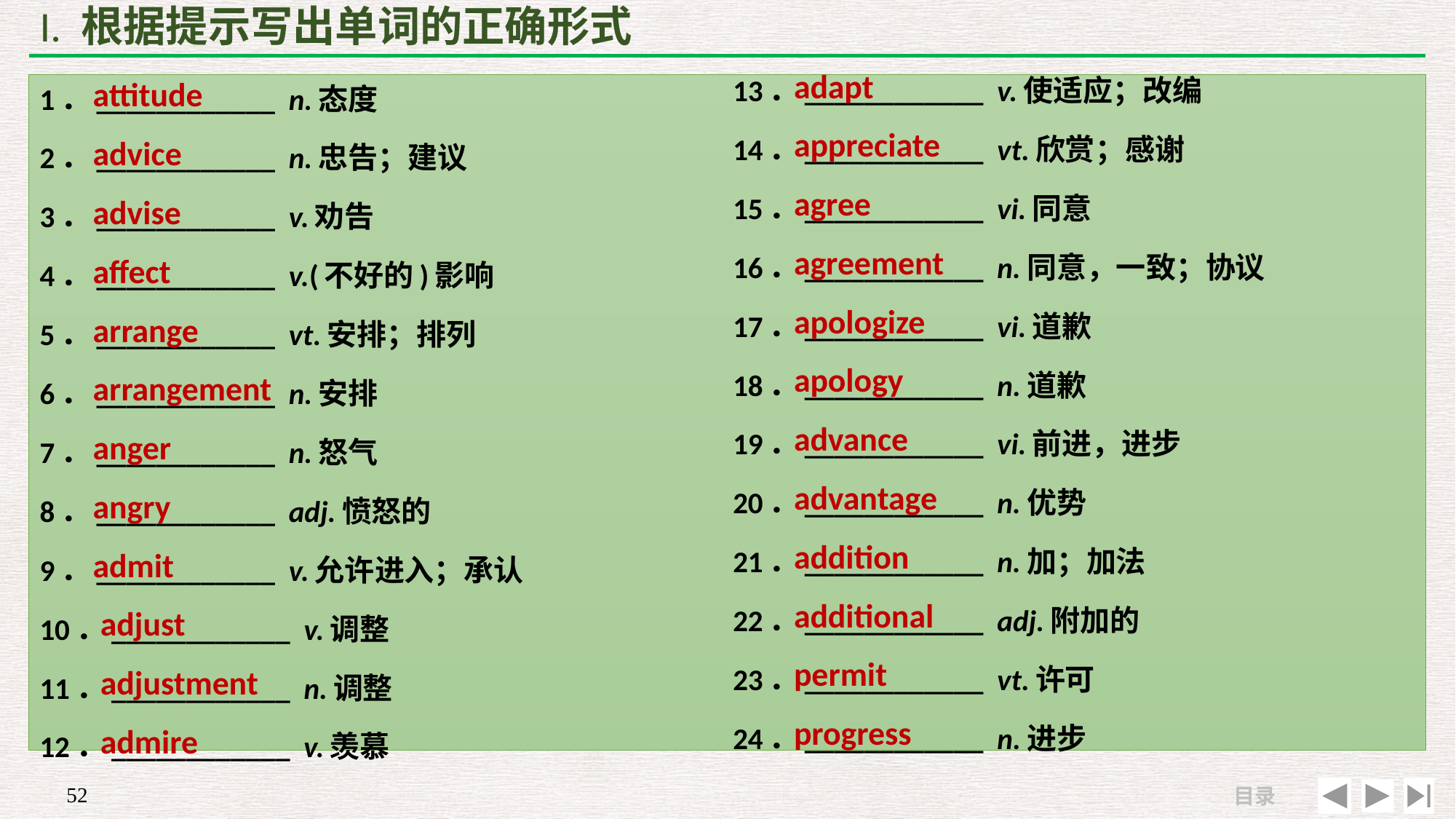

# I. 根据提示写出单词的正确形式
adapt
appreciate
agree
agreement
apologize
apology
advance
advantage
addition
additional
permit
progress
attitude
advice
advise
affect
arrange
arrangement
anger
angry
admit
 adjust
 adjustment
 admire
13．____________  v.使适应；改编
14．____________  vt.欣赏；感谢
15．____________  vi.同意
16．____________  n.同意，一致；协议
17．____________  vi.道歉
18．____________  n.道歉
19．____________  vi.前进，进步
20．____________  n.优势
21．____________  n.加；加法
22．____________  adj.附加的
23．____________  vt.许可
24．____________  n.进步
1．____________  n.态度
2．____________  n.忠告；建议
3．____________  v.劝告
4．____________  v.(不好的)影响
5．____________  vt.安排；排列
6．____________  n.安排
7．____________  n.怒气
8．____________  adj.愤怒的
9．____________  v.允许进入；承认
10．____________  v.调整
11．____________  n.调整
12．____________  v.羡慕